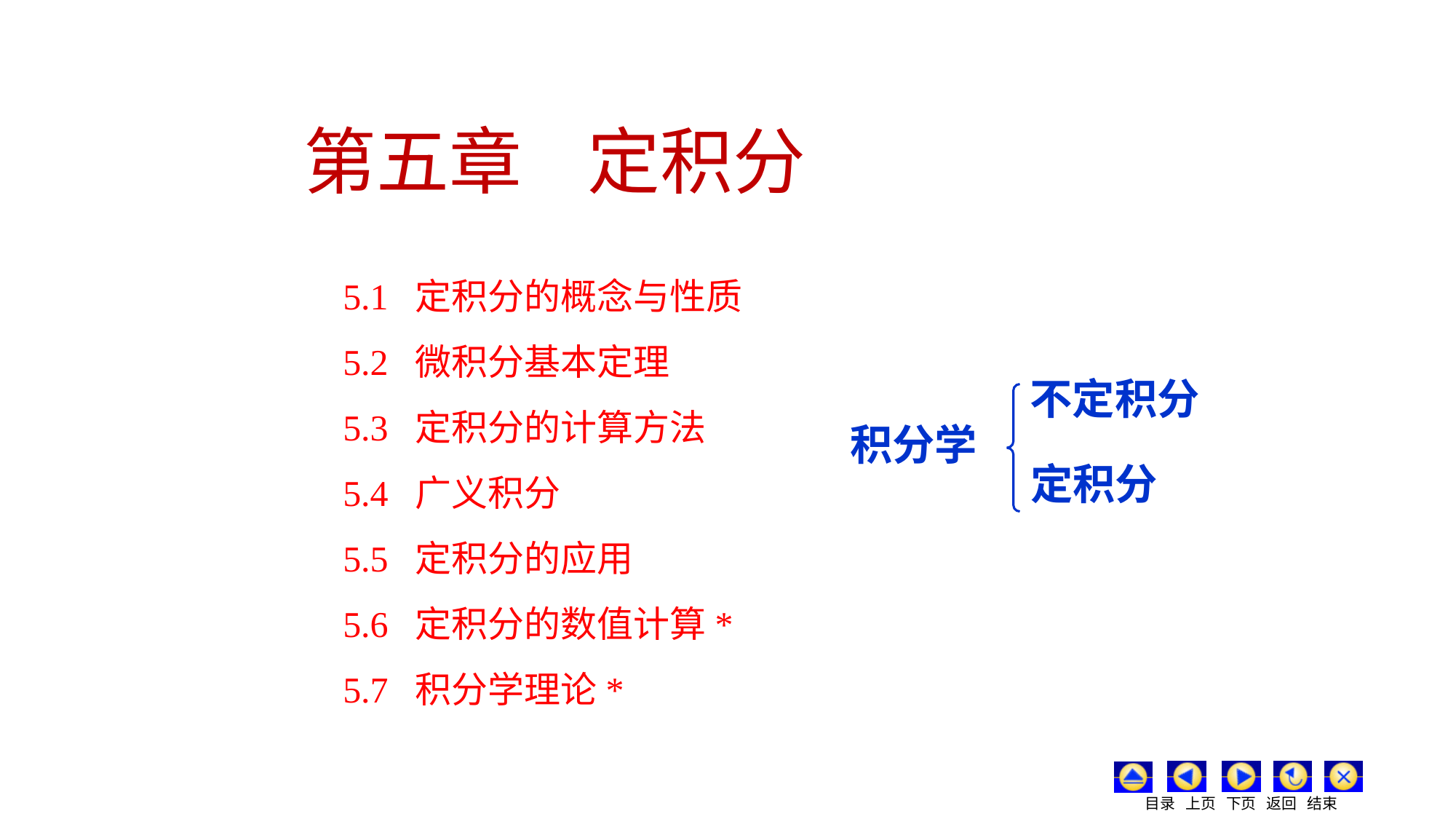

# 第五章    定积分
5.1  定积分的概念与性质
5.2  微积分基本定理
5.3  定积分的计算方法
5.4  广义积分
5.5  定积分的应用
5.6  定积分的数值计算*
5.7  积分学理论*
不定积分

积分学
定积分